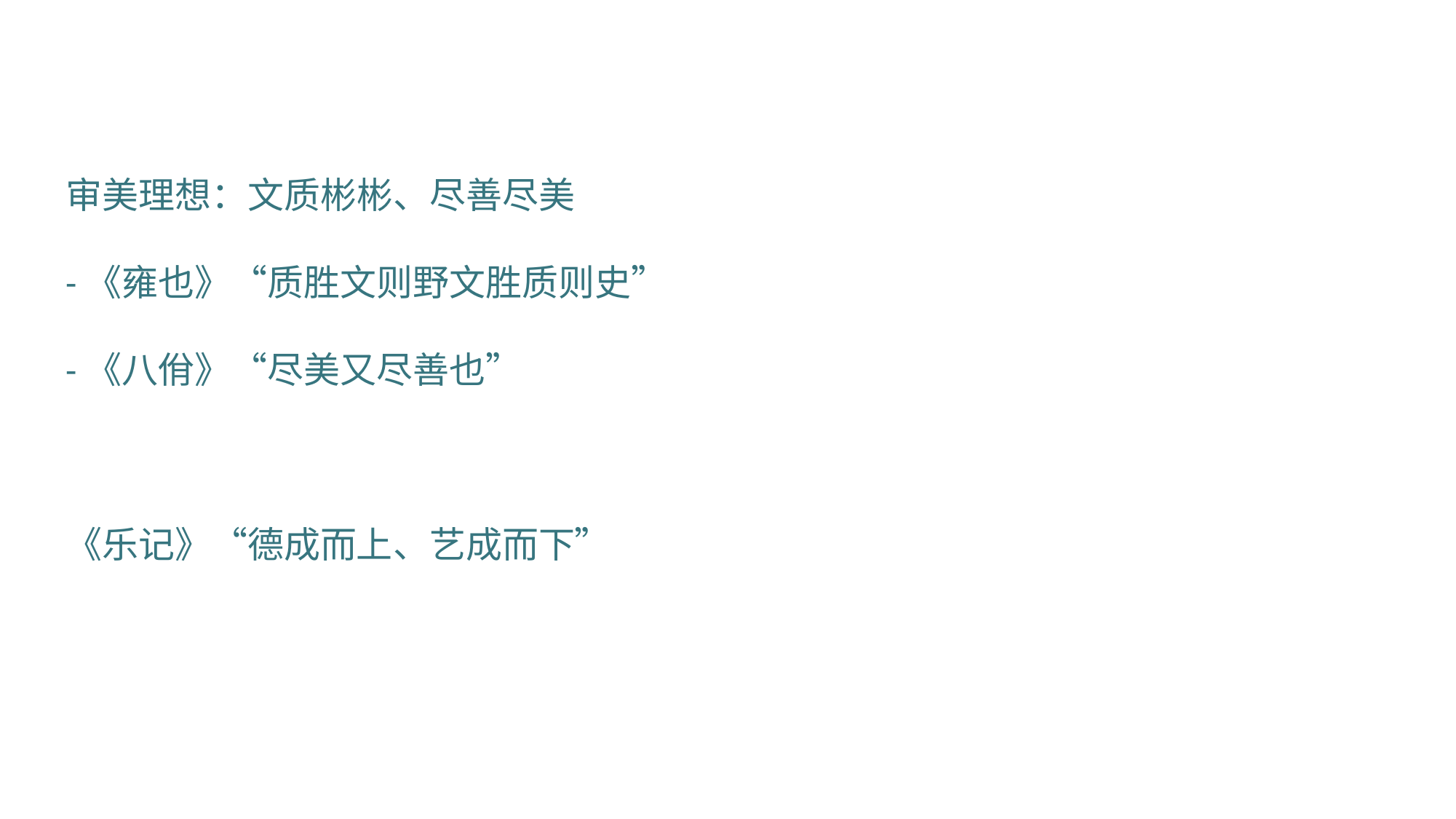

审美理想：文质彬彬、尽善尽美

-《雍也》“质胜文则野文胜质则史”

-《八佾》“尽美又尽善也”

《乐记》“德成而上、艺成而下”